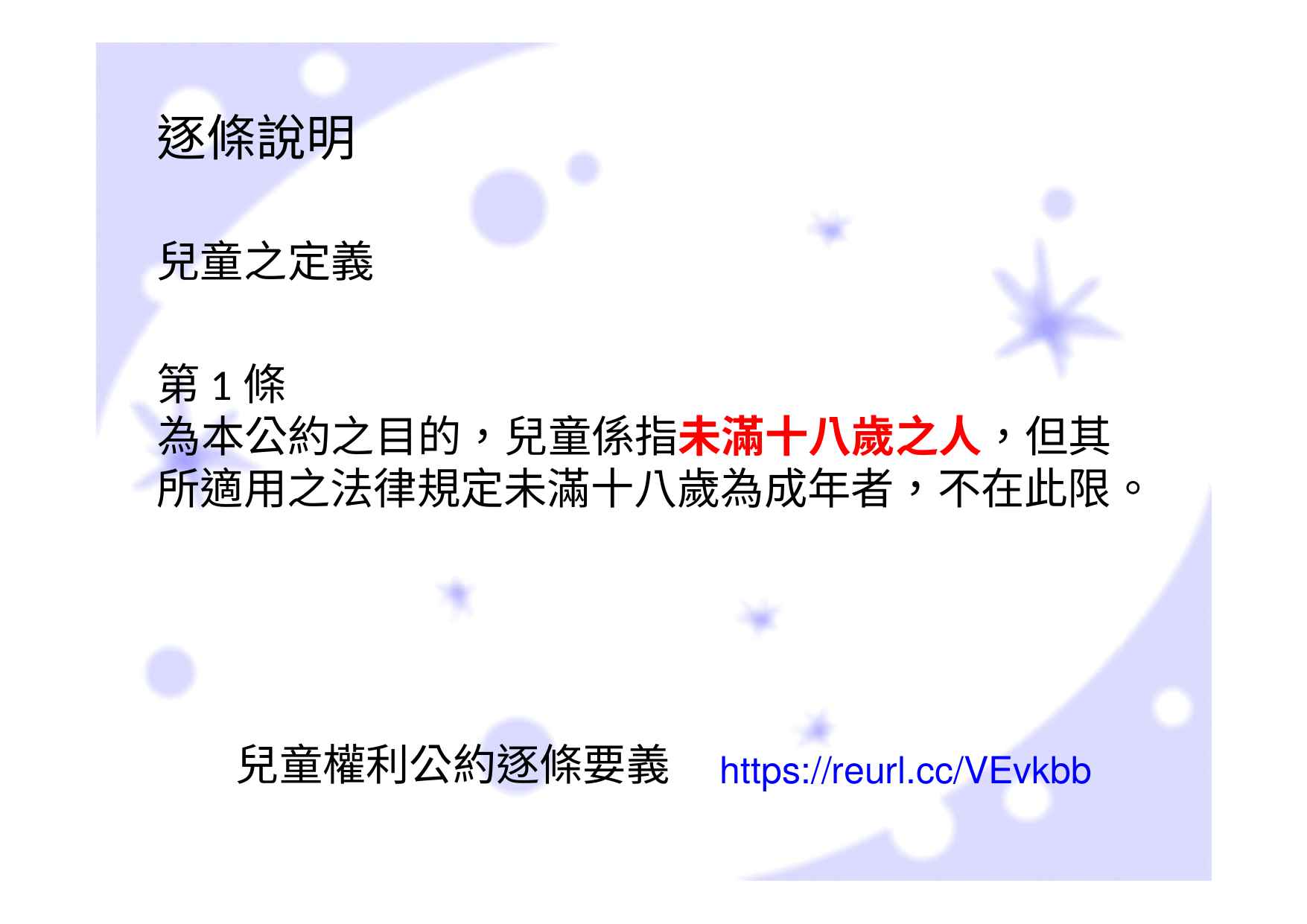

逐條說明
兒童之定義
第1條
為本公約之目的，兒童係指未滿十八歲之人，但其所適用之法律規定未滿十八歲為成年者，不在此限。
兒童權利公約逐條要義
https://reurl.cc/VEvkbb